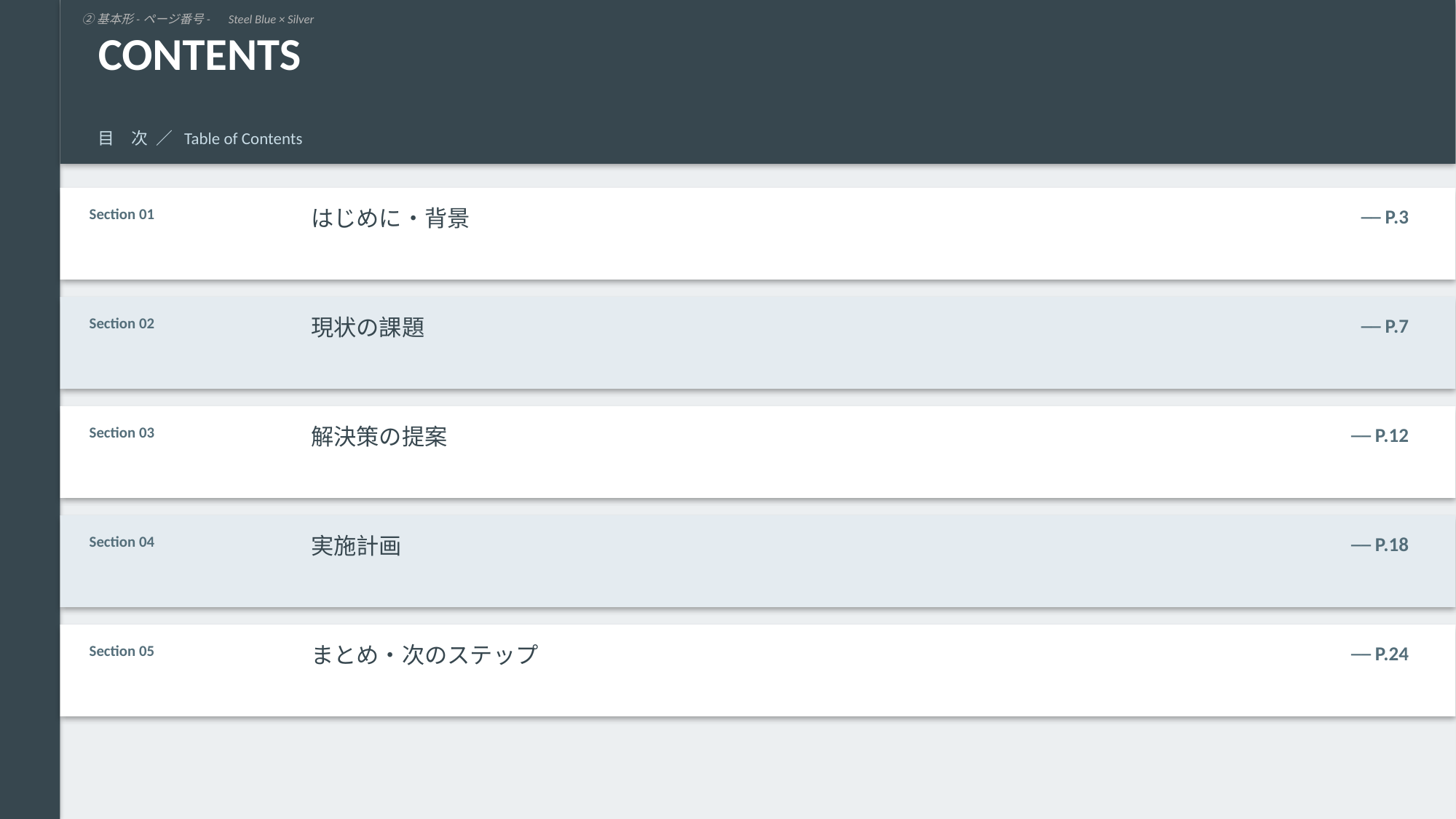

②基本形-ページ番号-　Steel Blue × Silver
CONTENTS
目　次  ／  Table of Contents

Section 01
はじめに・背景
── P.3

Section 02
現状の課題
── P.7

Section 03
解決策の提案
── P.12

Section 04
実施計画
── P.18

Section 05
まとめ・次のステップ
── P.24